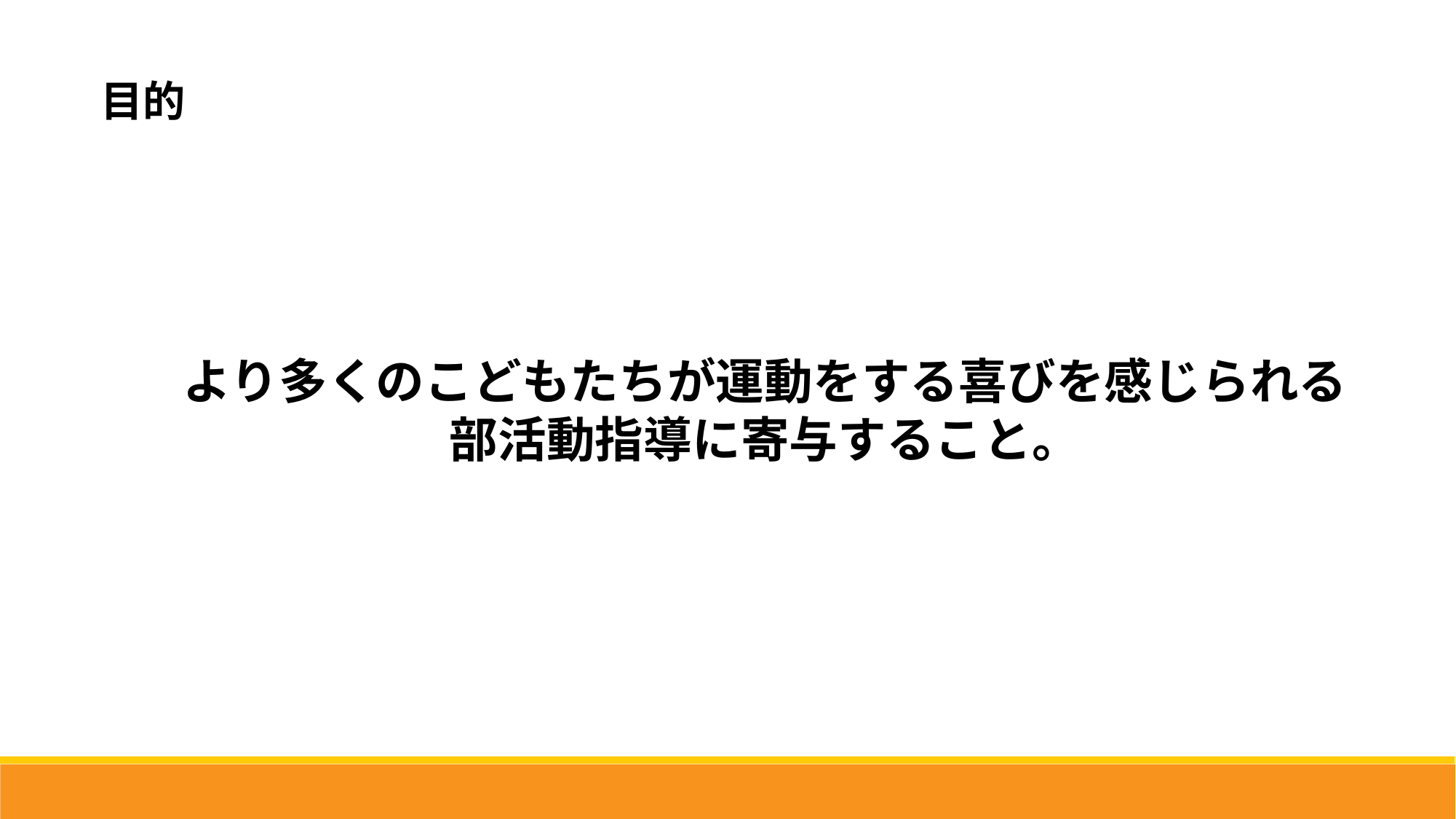

目的
より多くのこどもたちが運動をする喜びを感じられる部活動指導に寄与すること。